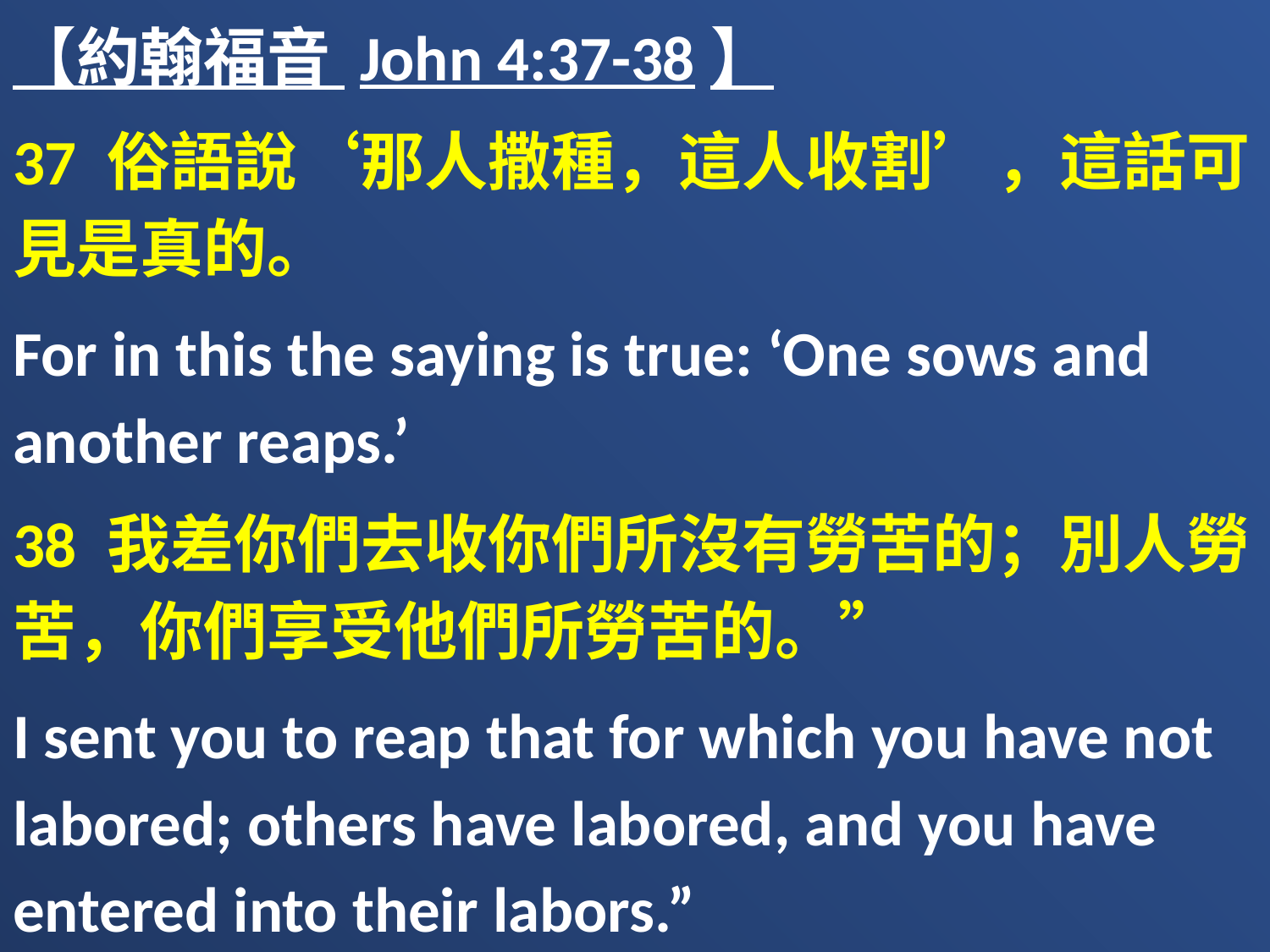

【約翰福音 John 4:37-38】
37 俗語說‘那人撒種，這人收割’，這話可見是真的。
For in this the saying is true: ‘One sows and another reaps.’
38 我差你們去收你們所沒有勞苦的；別人勞苦，你們享受他們所勞苦的。”
I sent you to reap that for which you have not labored; others have labored, and you have entered into their labors.”